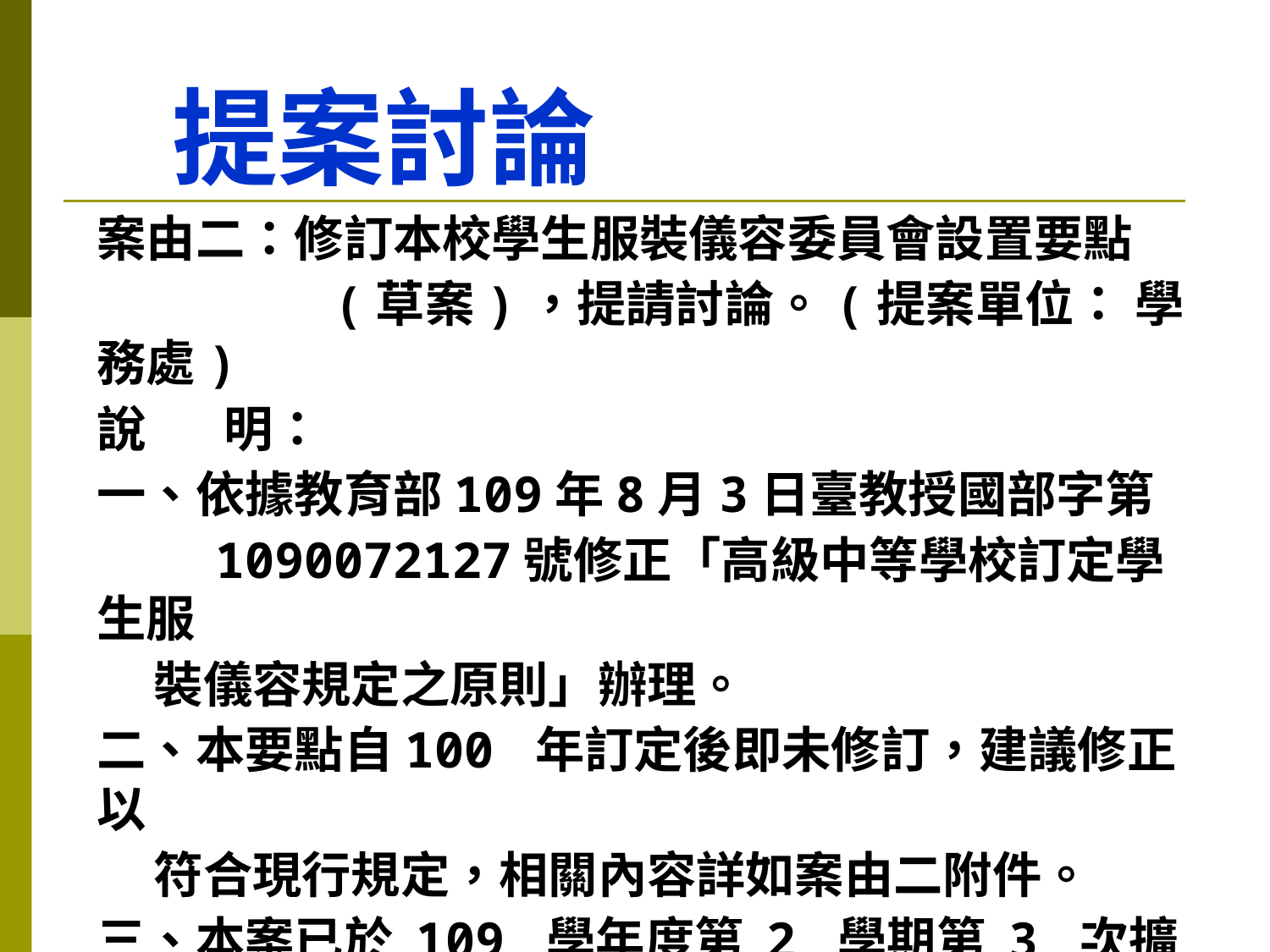

# 提案討論
案由二：修訂本校學生服裝儀容委員會設置要點
        (草案)，提請討論。(提案單位： 學務處)
說	明：
一、依據教育部109年8月3日臺教授國部字第
    1090072127號修正「高級中等學校訂定學生服
    裝儀容規定之原則」辦理。
二、本要點自100 年訂定後即未修訂，建議修正以
    符合現行規定，相關內容詳如案由二附件。
三、本案已於 109 學年度第 2 學期第 3 次擴大
    行政會報討論通過。